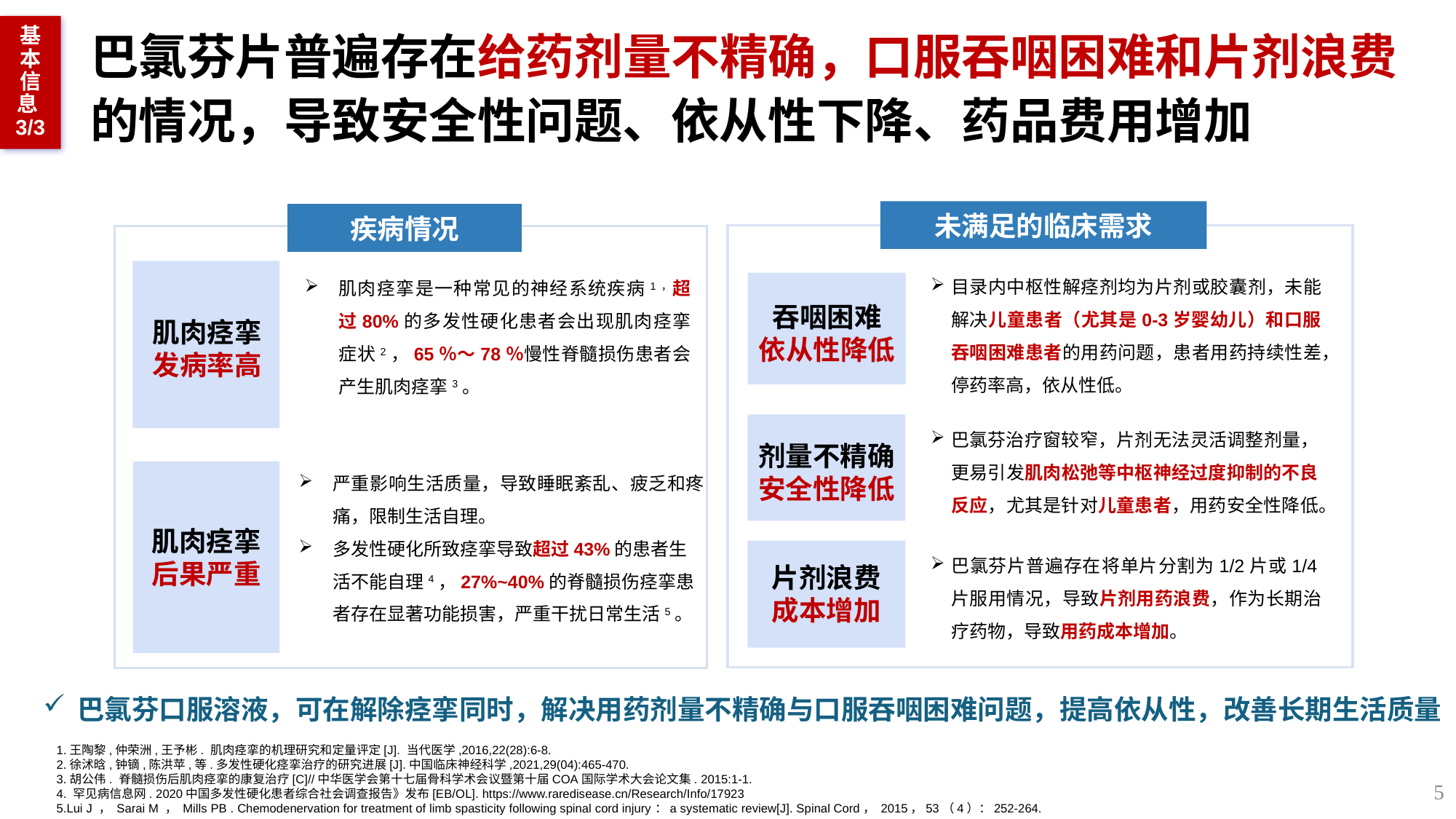

基本信息3/3
巴氯芬片普遍存在给药剂量不精确，口服吞咽困难和片剂浪费的情况，导致安全性问题、依从性下降、药品费用增加
疾病情况
未满足的临床需求
疾病情况

目录内中枢性解痉剂均为片剂或胶囊剂，未能解决儿童患者（尤其是0-3岁婴幼儿）和口服吞咽困难患者的用药问题，患者用药持续性差，停药率高，依从性低。

肌肉痉挛是一种常见的神经系统疾病1，超过80%的多发性硬化患者会出现肌肉痉挛症状2，65％～78％慢性脊髓损伤患者会产生肌肉痉挛3。

吞咽困难
依从性降低
肌肉痉挛
发病率高
巴氯芬治疗窗较窄，片剂无法灵活调整剂量，更易引发肌肉松弛等中枢神经过度抑制的不良反应，尤其是针对儿童患者，用药安全性降低。

剂量不精确
安全性降低
严重影响生活质量，导致睡眠紊乱、疲乏和疼痛，限制生活自理。
多发性硬化所致痉挛导致超过43%的患者生活不能自理4，27%~40%的脊髓损伤痉挛患者存在显著功能损害，严重干扰日常生活5。

肌肉痉挛
后果严重
巴氯芬片普遍存在将单片分割为1/2片或1/4片服用情况，导致片剂用药浪费，作为长期治疗药物，导致用药成本增加。

片剂浪费
成本增加
巴氯芬口服溶液，可在解除痉挛同时，解决用药剂量不精确与口服吞咽困难问题，提高依从性，改善长期生活质量
1.王陶黎,仲荣洲,王予彬. 肌肉痉挛的机理研究和定量评定[J]. 当代医学,2016,22(28):6-8.
2.徐沭晗,钟镝,陈洪苹,等.多发性硬化痉挛治疗的研究进展[J].中国临床神经科学,2021,29(04):465-470.
3.胡公伟. 脊髓损伤后肌肉痉挛的康复治疗[C]//中华医学会第十七届骨科学术会议暨第十届COA国际学术大会论文集. 2015:1-1.
4. 罕见病信息网. 2020中国多发性硬化患者综合社会调查报告》发布[EB/OL]. https://www.raredisease.cn/Research/Info/17923
5.Lui J ， Sarai M ， Mills PB . Chemodenervation for treatment of limb spasticity following spinal cord injury：a systematic review[J]. Spinal Cord， 2015，53（4）：252-264.

5